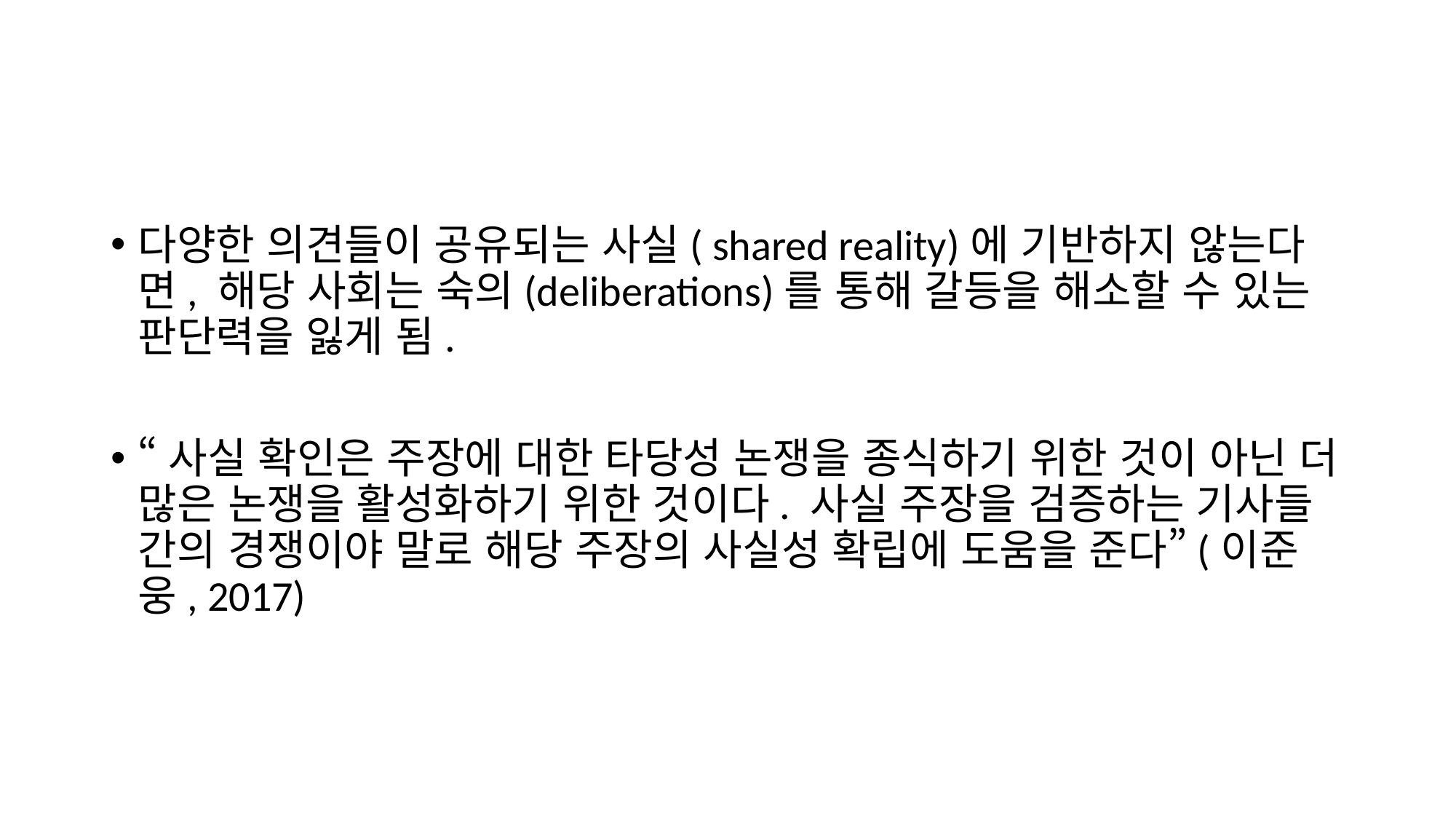

#
다양한 의견들이 공유되는 사실( shared reality)에 기반하지 않는다면, 해당 사회는 숙의(deliberations)를 통해 갈등을 해소할 수 있는 판단력을 잃게 됨.

“사실 확인은 주장에 대한 타당성 논쟁을 종식하기 위한 것이 아닌 더 많은 논쟁을 활성화하기 위한 것이다. 사실 주장을 검증하는 기사들 간의 경쟁이야 말로 해당 주장의 사실성 확립에 도움을 준다”(이준웅, 2017)